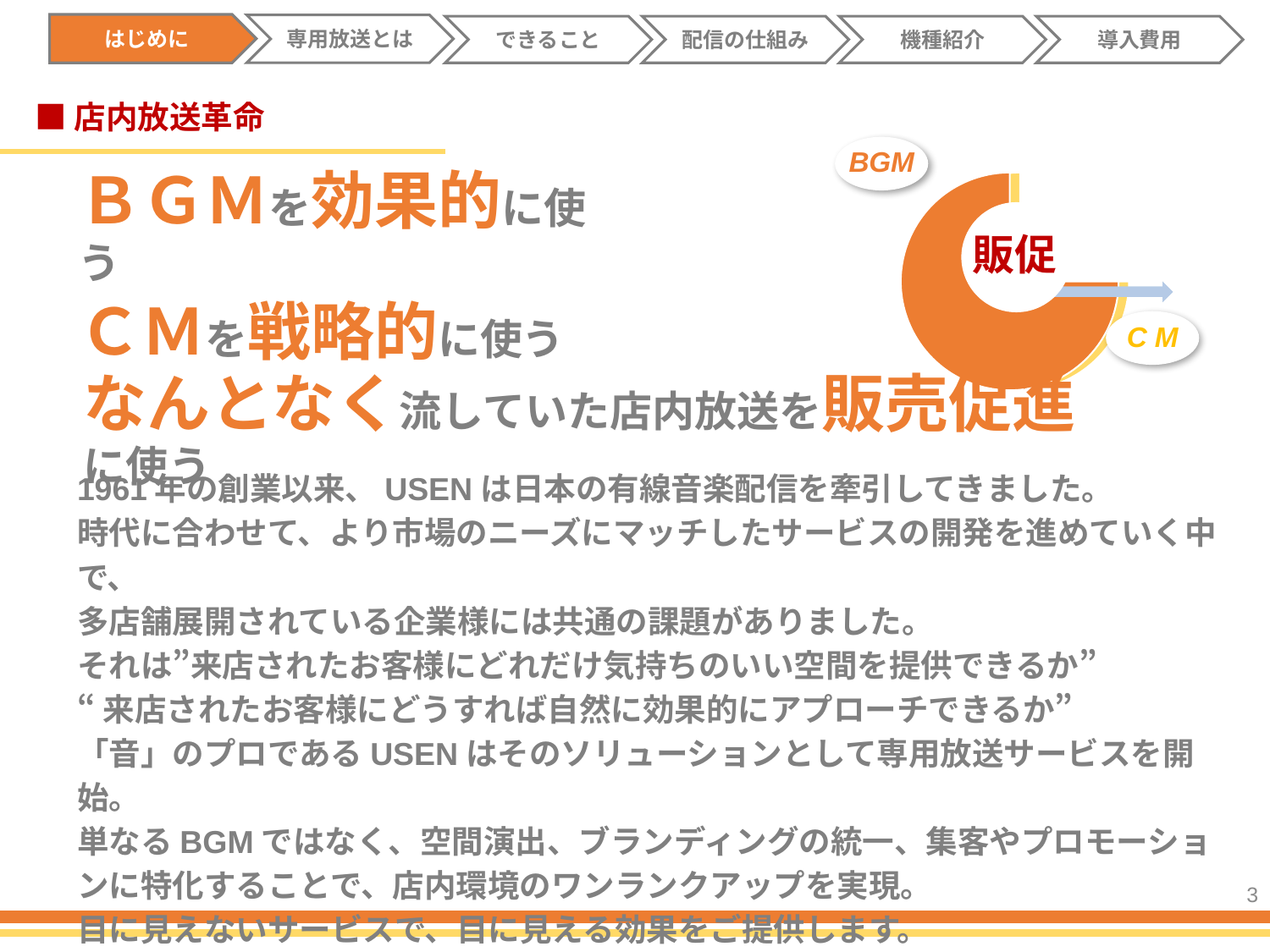

はじめに
専用放送とは
できること
配信の仕組み
機種紹介
導入費用
■店内放送革命

BGM
ＢＧＭを効果的に使う

販促
ＣＭを戦略的に使う

C M
なんとなく流していた店内放送を販売促進に使う
1961年の創業以来、USENは日本の有線音楽配信を牽引してきました。
時代に合わせて、より市場のニーズにマッチしたサービスの開発を進めていく中で、
多店舗展開されている企業様には共通の課題がありました。
それは”来店されたお客様にどれだけ気持ちのいい空間を提供できるか”
“来店されたお客様にどうすれば自然に効果的にアプローチできるか”
「音」のプロであるUSENはそのソリューションとして専用放送サービスを開始。
単なるBGMではなく、空間演出、ブランディングの統一、集客やプロモーションに特化することで、店内環境のワンランクアップを実現。
目に見えないサービスで、目に見える効果をご提供します。
3